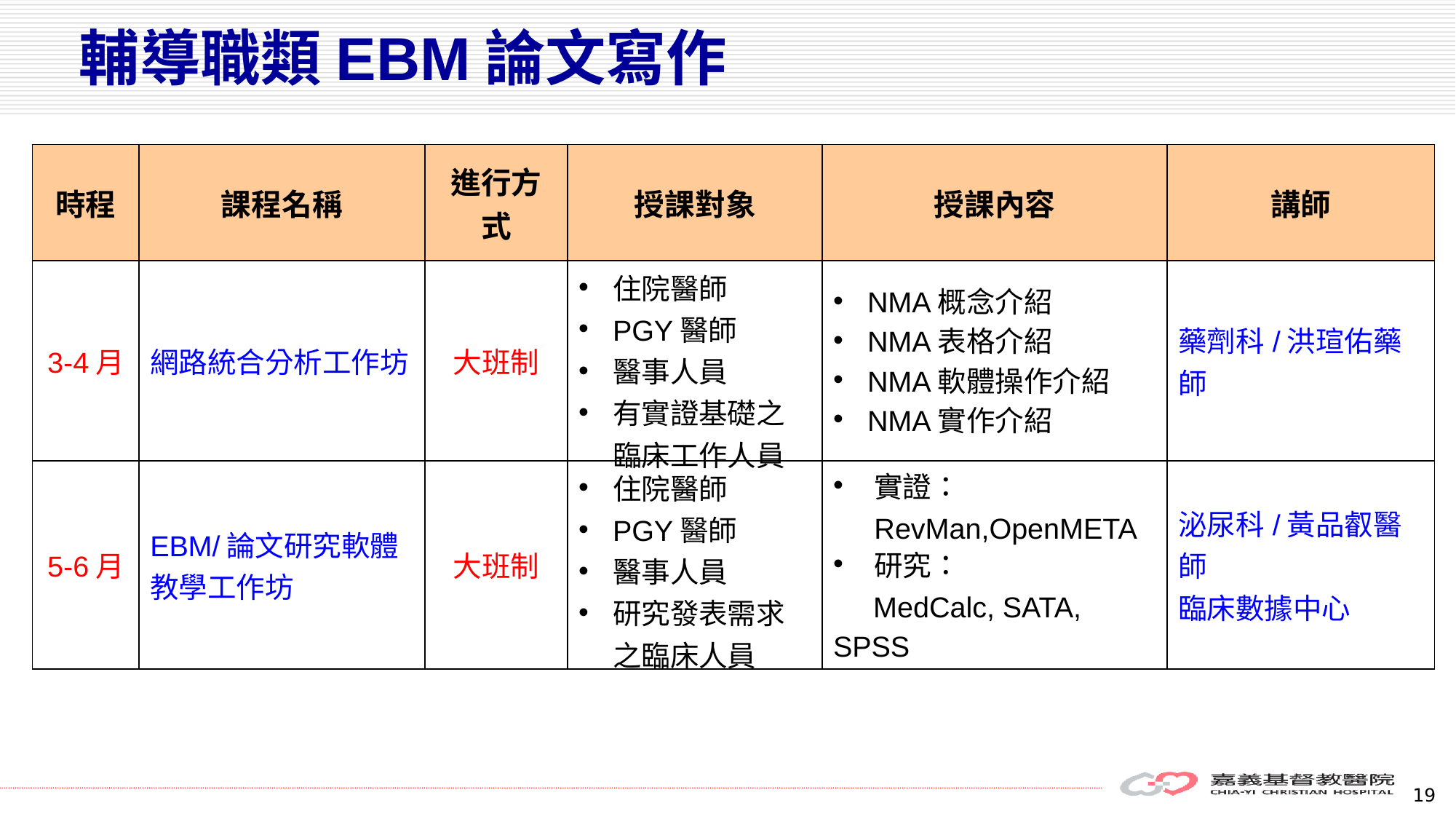

輔導職類EBM論文寫作
| 時程 | 課程名稱 | 進行方式 | 授課對象 | 授課內容 | 講師 |
| --- | --- | --- | --- | --- | --- |
| 3-4月 | 網路統合分析工作坊 | 大班制 | 住院醫師 PGY醫師 醫事人員 有實證基礎之臨床工作人員 | NMA概念介紹 NMA表格介紹 NMA軟體操作介紹 NMA實作介紹 | 藥劑科/洪瑄佑藥師 |
| 5-6月 | EBM/論文研究軟體 教學工作坊 | 大班制 | 住院醫師 PGY醫師 醫事人員 研究發表需求之臨床人員 | 實證：RevMan,OpenMETA 研究： MedCalc, SATA, SPSS | 泌尿科/黃品叡醫師 臨床數據中心 |
19